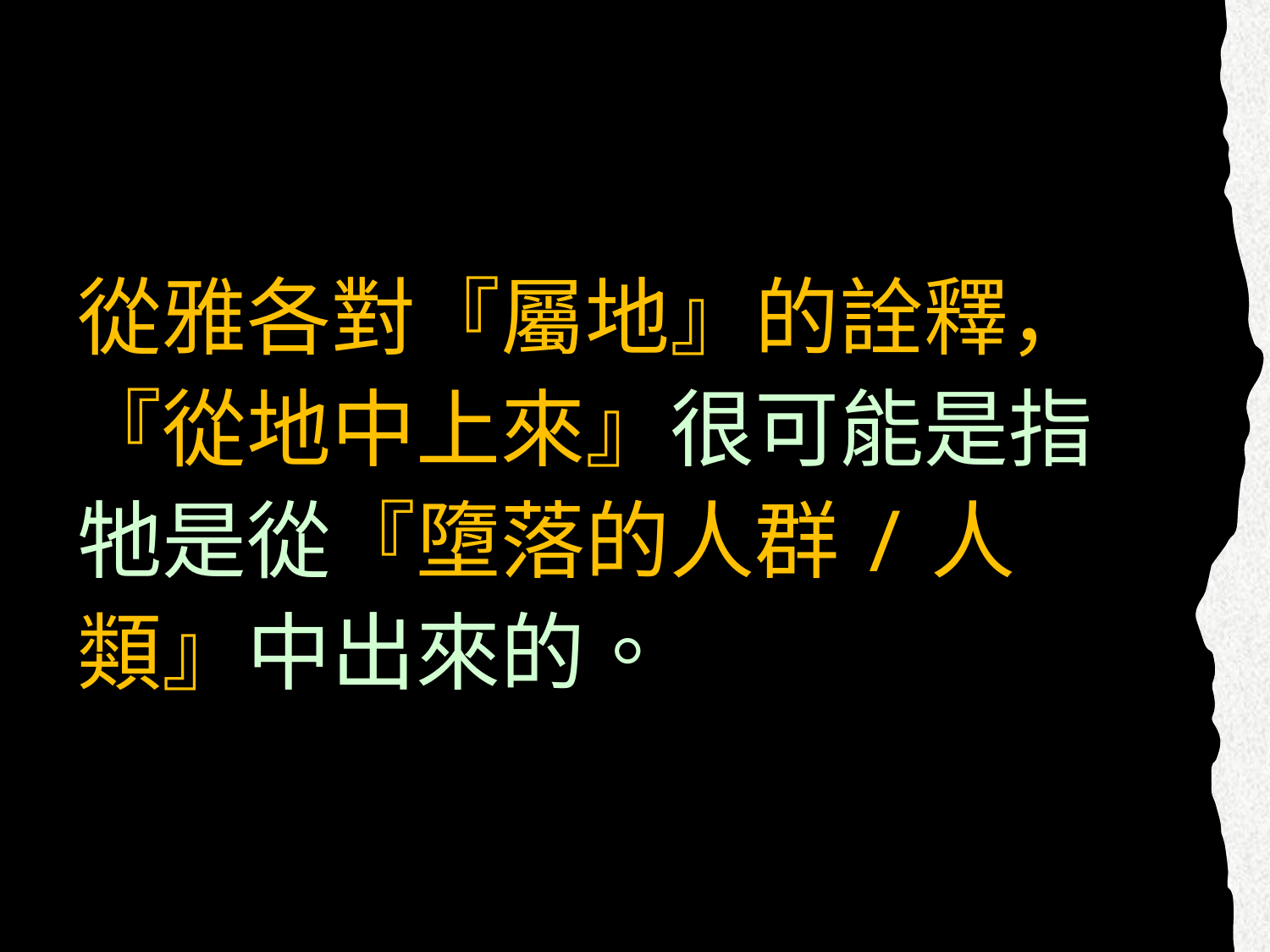

從雅各對『屬地』的詮釋，『從地中上來』很可能是指牠是從『墮落的人群/人類』中出來的。